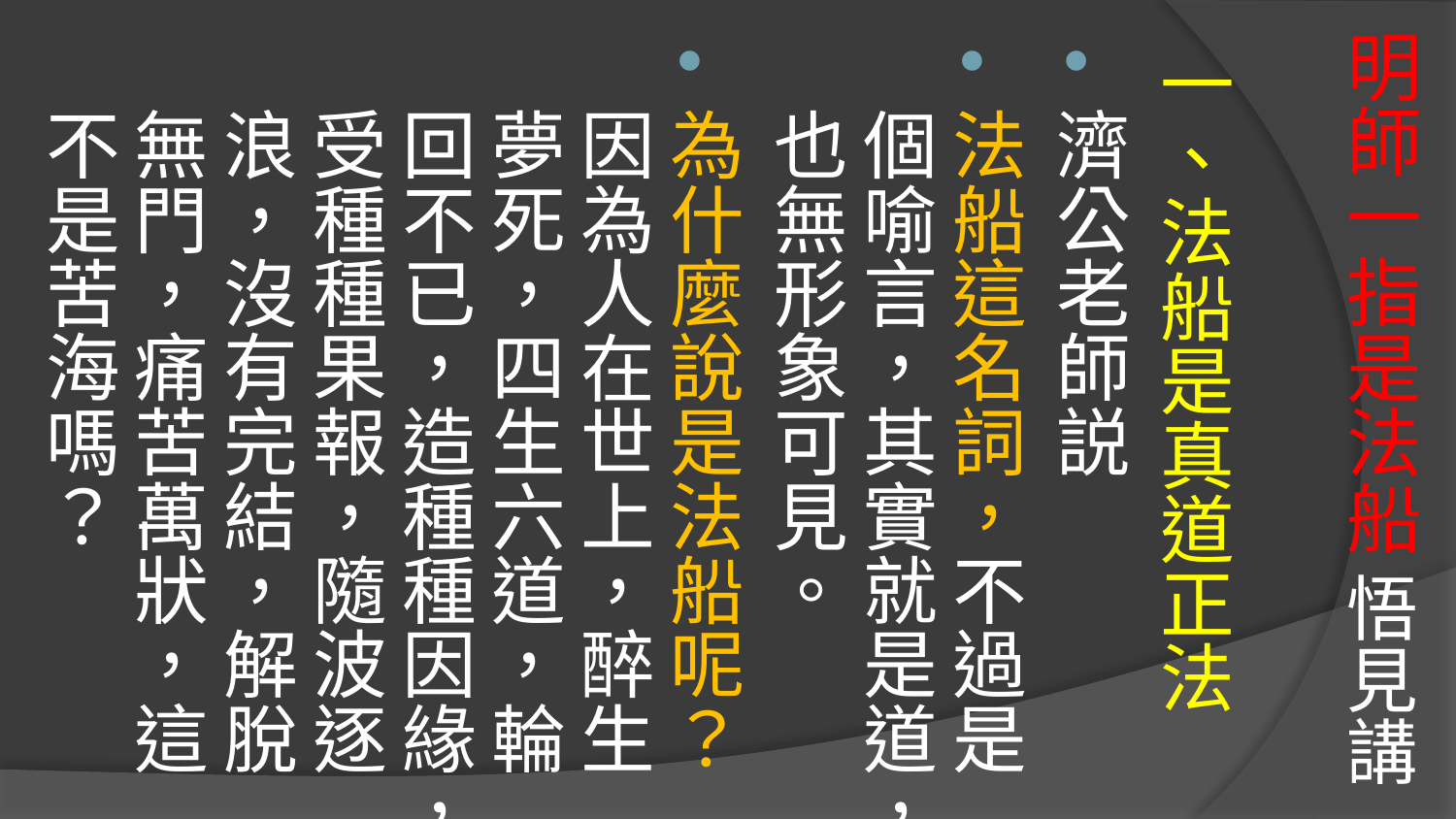

# 明師一指是法船 悟見講
一、法船是真道正法
濟公老師説
法船這名詞，不過是個喻言，其實就是道，也無形象可見。
為什麼說是法船呢？因為人在世上，醉生夢死，四生六道，輪回不已，造種種因緣，受種種果報，隨波逐浪，沒有完結，解脫無門，痛苦萬狀，這不是苦海嗎？